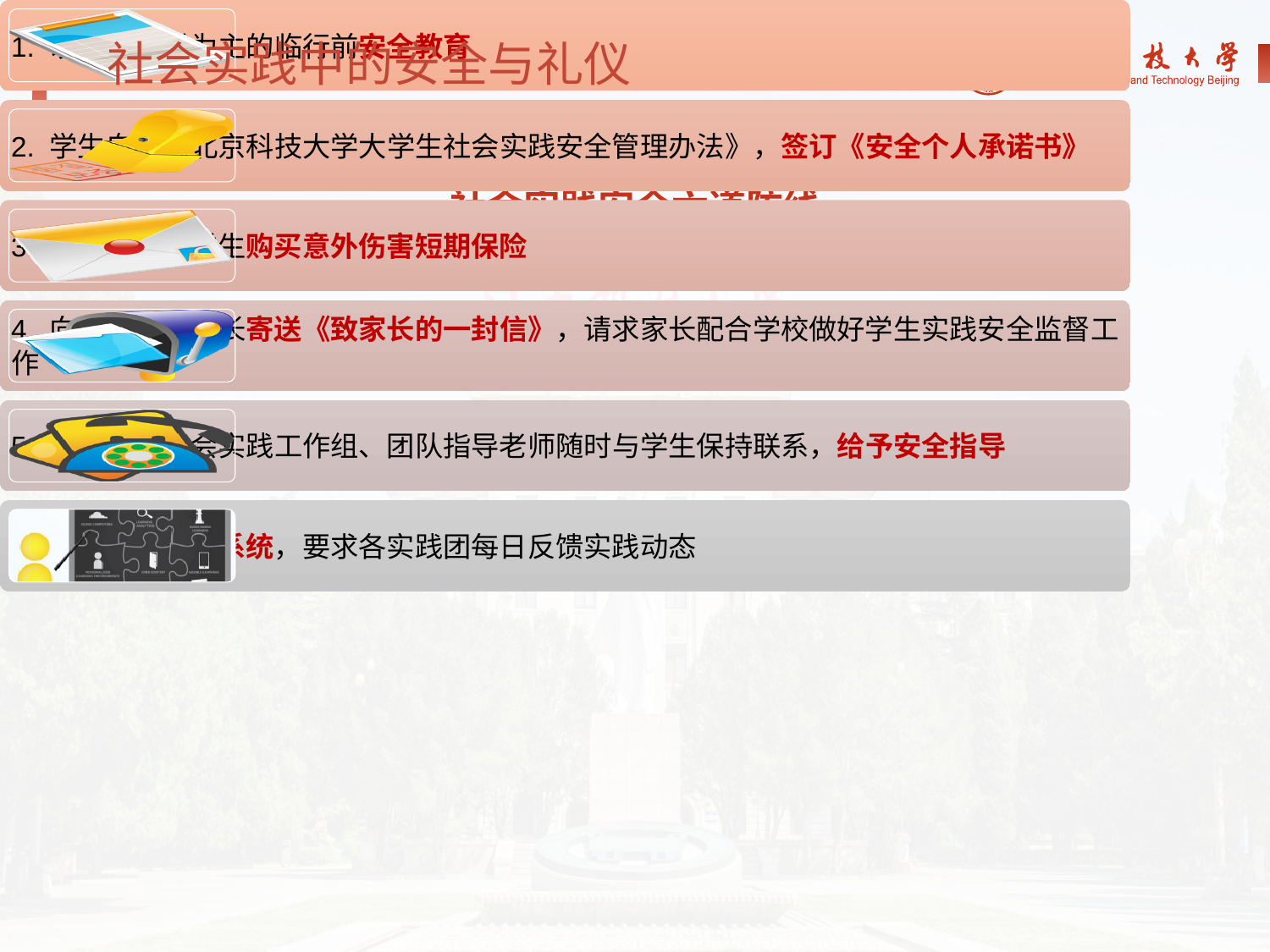

社会实践中的安全与礼仪
社会实践安全六道防线
1. 以案例教学为主的临行前安全教育
2. 学生自学《北京科技大学大学生社会实践安全管理办法》，签订《安全个人承诺书》
3. 学校为每名学生购买意外伤害短期保险
4. 向每位学生家长寄送《致家长的一封信》，请求家长配合学校做好学生实践安全监督工作
5. 要求学院社会实践工作组、团队指导老师随时与学生保持联系，给予安全指导
6. 通过定位打卡系统，要求各实践团每日反馈实践动态